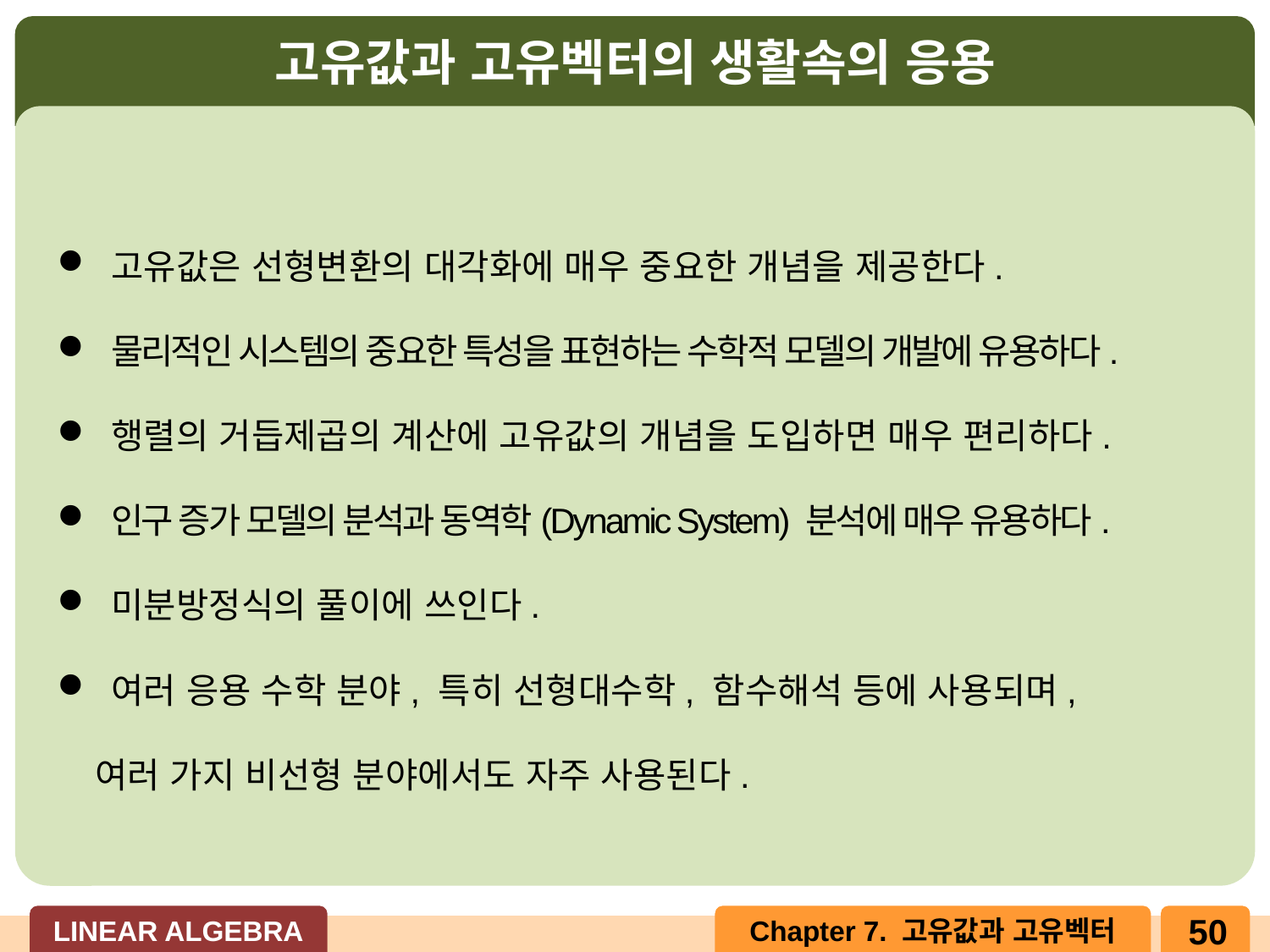

고유값과 고유벡터의 생활속의 응용

 고유값은 선형변환의 대각화에 매우 중요한 개념을 제공한다.
 물리적인 시스템의 중요한 특성을 표현하는 수학적 모델의 개발에 유용하다.
 행렬의 거듭제곱의 계산에 고유값의 개념을 도입하면 매우 편리하다.
 인구 증가 모델의 분석과 동역학(Dynamic System) 분석에 매우 유용하다.
 미분방정식의 풀이에 쓰인다.
 여러 응용 수학 분야, 특히 선형대수학, 함수해석 등에 사용되며,
   여러 가지 비선형 분야에서도 자주 사용된다.
50
LINEAR ALGEBRA
Chapter 7. 고유값과 고유벡터